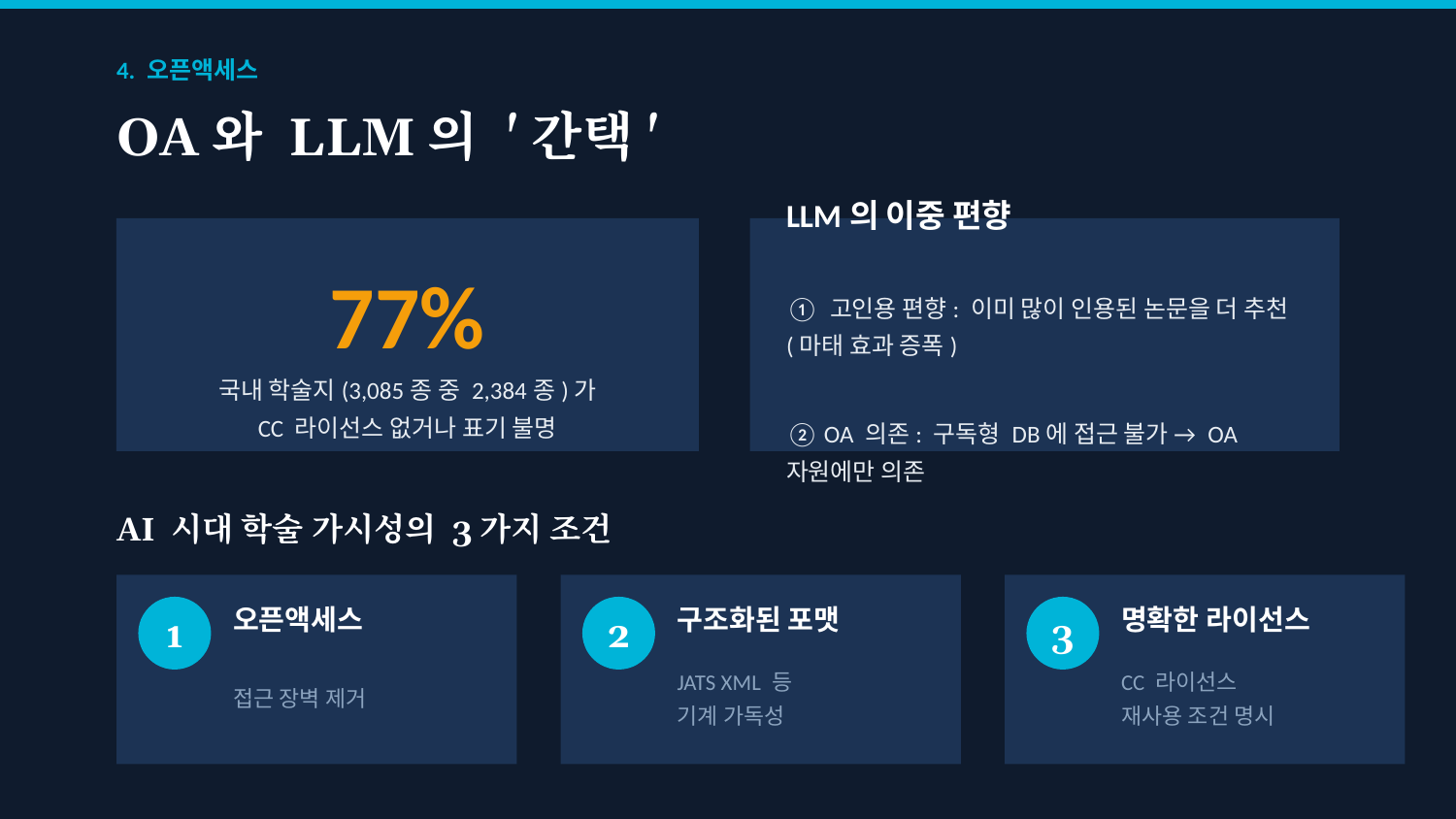

4. 오픈액세스
OA와 LLM의 '간택'

77%
국내 학술지(3,085종 중 2,384종)가
CC 라이선스 없거나 표기 불명

LLM의 이중 편향

① 고인용 편향: 이미 많이 인용된 논문을 더 추천 (마태 효과 증폭)

② OA 의존: 구독형 DB에 접근 불가 → OA 자원에만 의존
AI 시대 학술 가시성의 3가지 조건

오픈액세스
구조화된 포맷
명확한 라이선스

1

2

3
접근 장벽 제거
JATS XML 등
기계 가독성
CC 라이선스
재사용 조건 명시